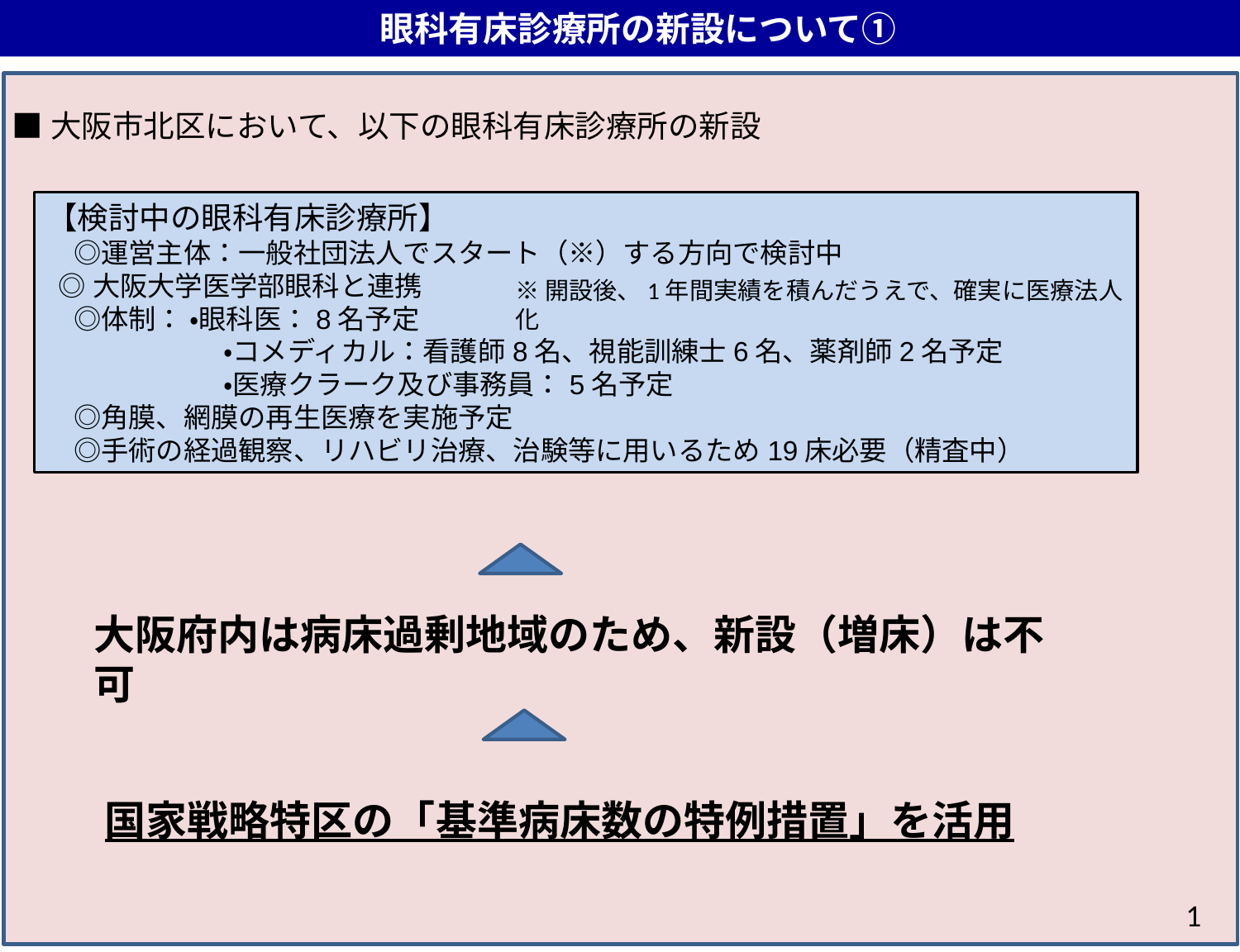

眼科有床診療所の新設について①

■大阪市北区において、以下の眼科有床診療所の新設
【検討中の眼科有床診療所】
　◎運営主体：一般社団法人でスタート（※）する方向で検討中
  ◎大阪大学医学部眼科と連携
　◎体制： ・眼科医：8名予定
　　 　　　　 ・コメディカル：看護師8名、視能訓練士6名、薬剤師2名予定
　　 　　　　 ・医療クラーク及び事務員：5名予定
　◎角膜、網膜の再生医療を実施予定
　◎手術の経過観察、リハビリ治療、治験等に用いるため19床必要（精査中）
※開設後、1年間実績を積んだうえで、確実に医療法人化

大阪府内は病床過剰地域のため、新設（増床）は不可

国家戦略特区の「基準病床数の特例措置」を活用
1